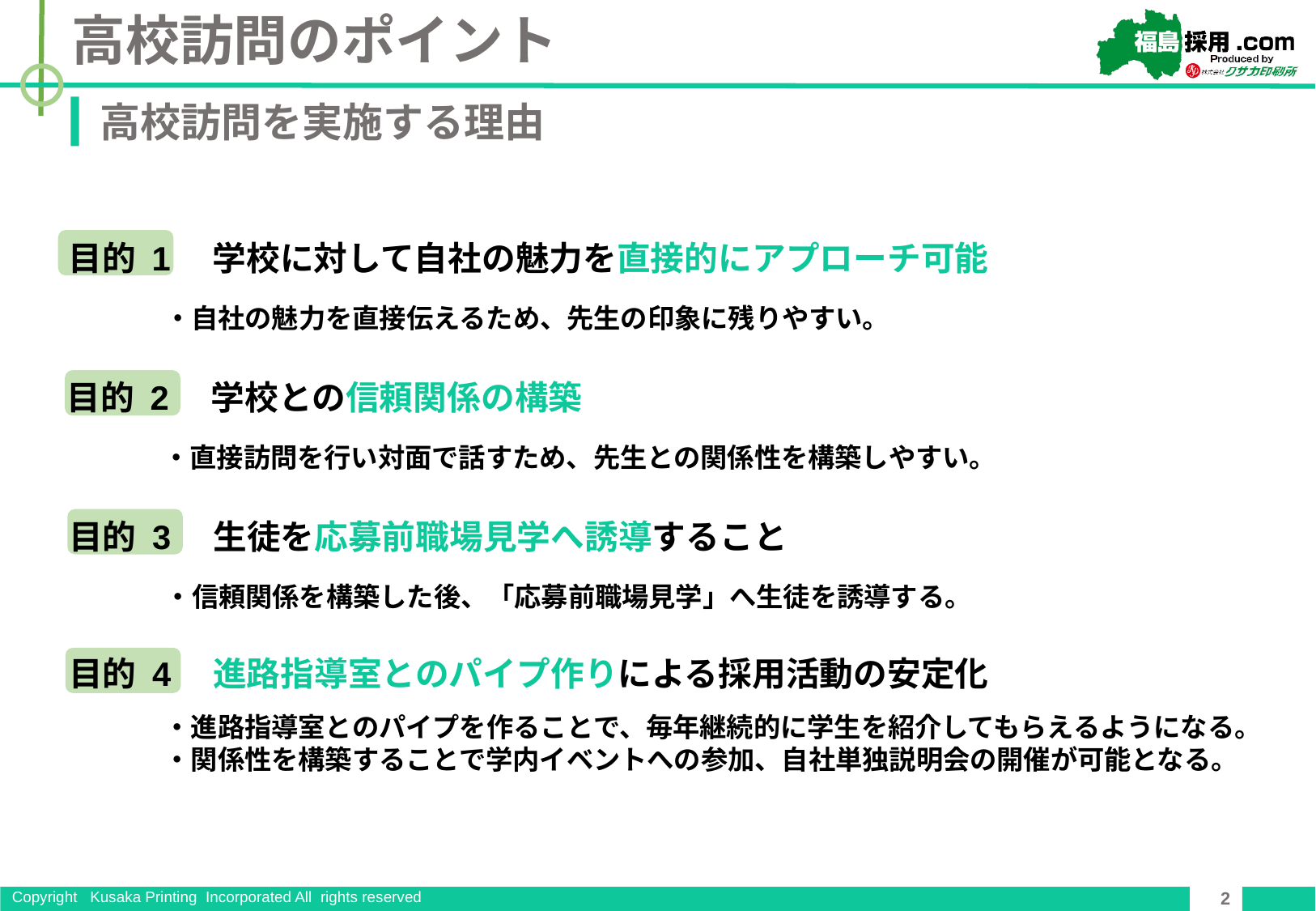

# 高校訪問のポイント
 高校訪問を実施する理由

目的 1　学校に対して自社の魅力を直接的にアプローチ可能
・自社の魅力を直接伝えるため、先生の印象に残りやすい。
目的 2　学校との信頼関係の構築

・直接訪問を行い対面で話すため、先生との関係性を構築しやすい。

目的 3　生徒を応募前職場見学へ誘導すること
・信頼関係を構築した後、「応募前職場見学」へ生徒を誘導する。
目的 4　進路指導室とのパイプ作りによる採用活動の安定化

・進路指導室とのパイプを作ることで、毎年継続的に学生を紹介してもらえるようになる。
・関係性を構築することで学内イベントへの参加、自社単独説明会の開催が可能となる。
2